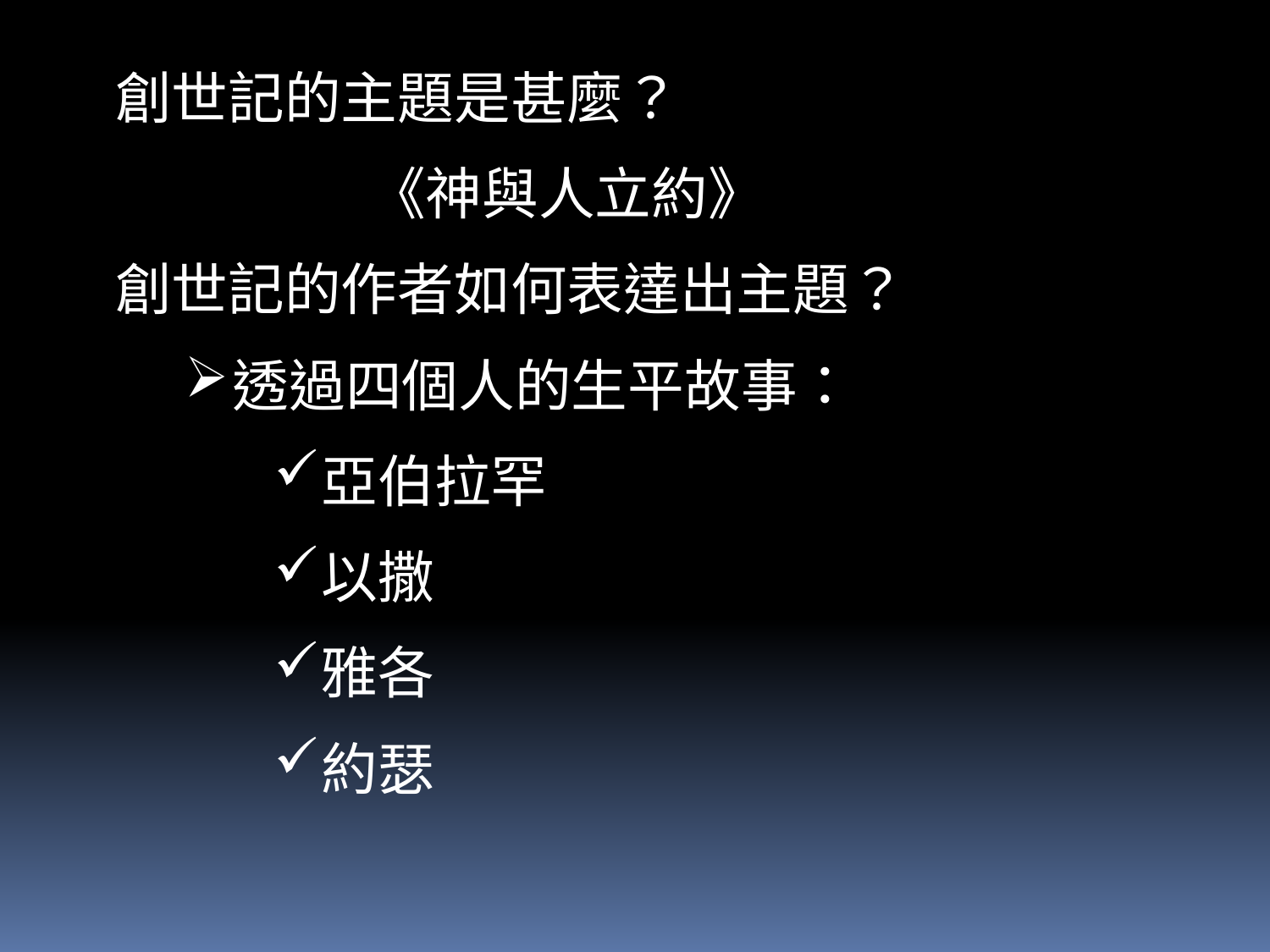

創世記的主題是甚麼？
			《神與人立約》
 	創世記的作者如何表達出主題？
透過四個人的生平故事：
亞伯拉罕
以撒
雅各
約瑟